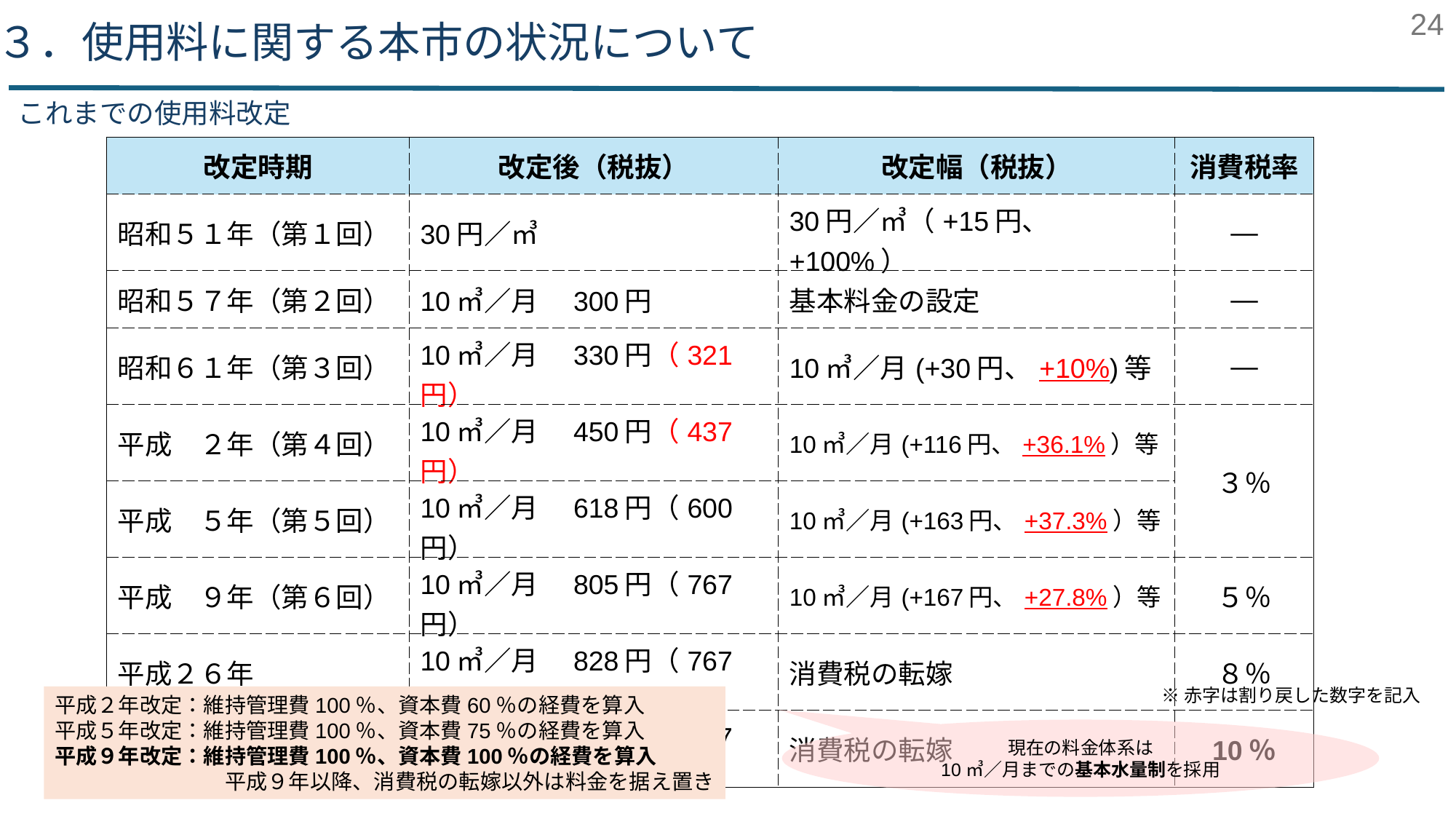

24
３．使用料に関する本市の状況について
これまでの使用料改定
| 改定時期 | 改定後（税抜） | 改定幅（税抜） | 消費税率 |
| --- | --- | --- | --- |
| 昭和５１年（第１回） | 30円／㎥ | 30円／㎥（+15円、+100%） | ― |
| 昭和５７年（第２回） | 10㎥／月　300円 | 基本料金の設定 | ― |
| 昭和６１年（第３回） | 10㎥／月　330円（321円） | 10㎥／月(+30円、+10%)等 | ― |
| 平成　２年（第４回） | 10㎥／月　450円（437円） | 10㎥／月(+116円、+36.1%）等 | ３％ |
| 平成　５年（第５回） | 10㎥／月　618円（600円） | 10㎥／月(+163円、+37.3%）等 |  |
| 平成　９年（第６回） | 10㎥／月　805円（767円） | 10㎥／月(+167円、+27.8%）等 | ５％ |
| 平成２６年 | 10㎥／月　828円（767円） | 消費税の転嫁 | ８％ |
| 令和　元年 | 10㎥／月　843円（767円） | 消費税の転嫁 | 10％ |
※赤字は割り戻した数字を記入
平成２年改定：維持管理費100％、資本費60％の経費を算入
平成５年改定：維持管理費100％、資本費75％の経費を算入
平成９年改定：維持管理費100％、資本費100％の経費を算入
　　　　　　　　平成９年以降、消費税の転嫁以外は料金を据え置き
現在の料金体系は
10㎥／月までの基本水量制を採用